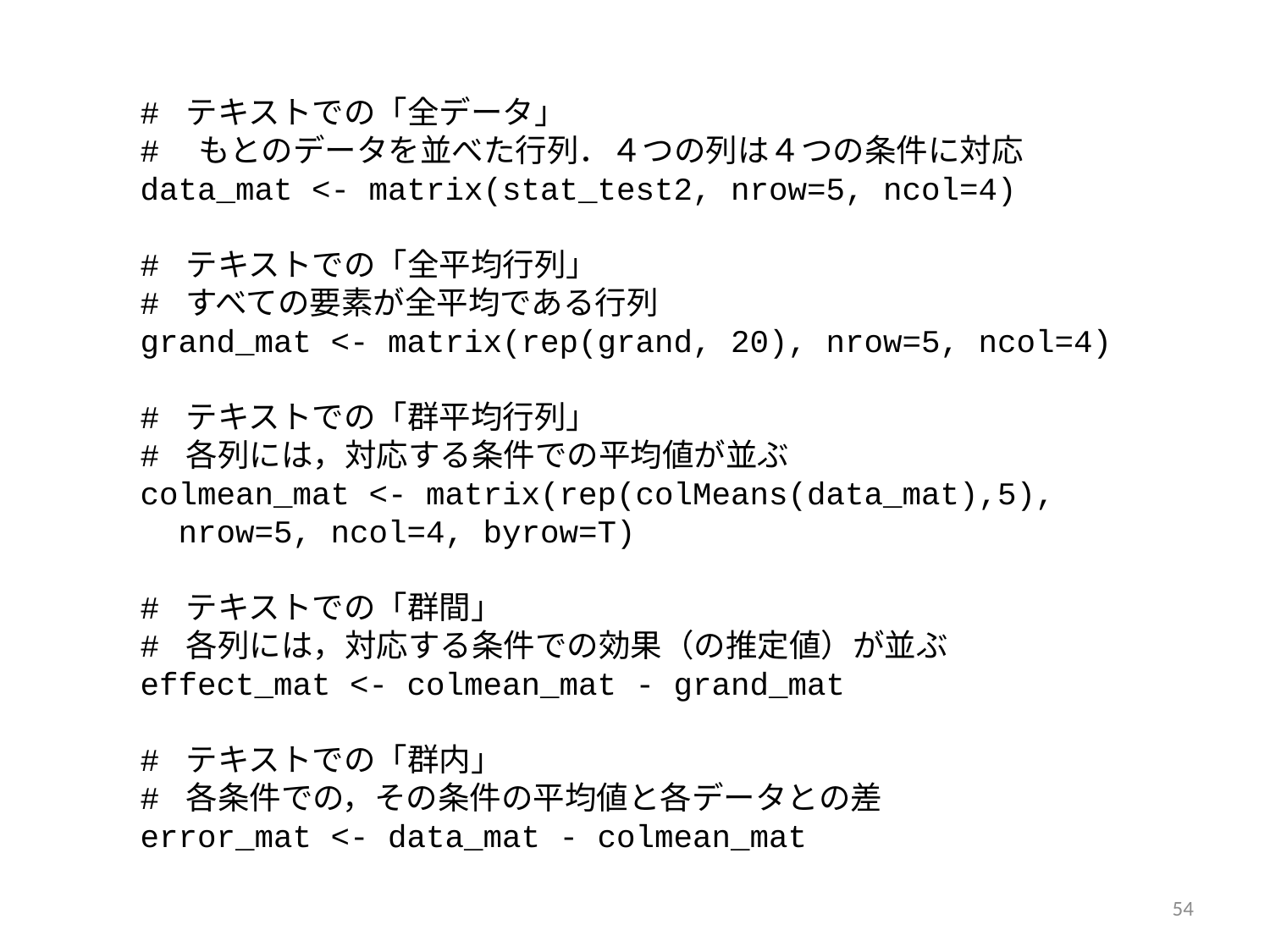

# テキストでの「全データ」
#　もとのデータを並べた行列．４つの列は４つの条件に対応
data_mat <- matrix(stat_test2, nrow=5, ncol=4)

# テキストでの「全平均行列」
# すべての要素が全平均である行列
grand_mat <- matrix(rep(grand, 20), nrow=5, ncol=4)

# テキストでの「群平均行列」
# 各列には，対応する条件での平均値が並ぶ
colmean_mat <- matrix(rep(colMeans(data_mat),5),
  nrow=5, ncol=4, byrow=T)

# テキストでの「群間」
# 各列には，対応する条件での効果（の推定値）が並ぶ
effect_mat <- colmean_mat - grand_mat

# テキストでの「群内」
# 各条件での，その条件の平均値と各データとの差
error_mat <- data_mat - colmean_mat
54